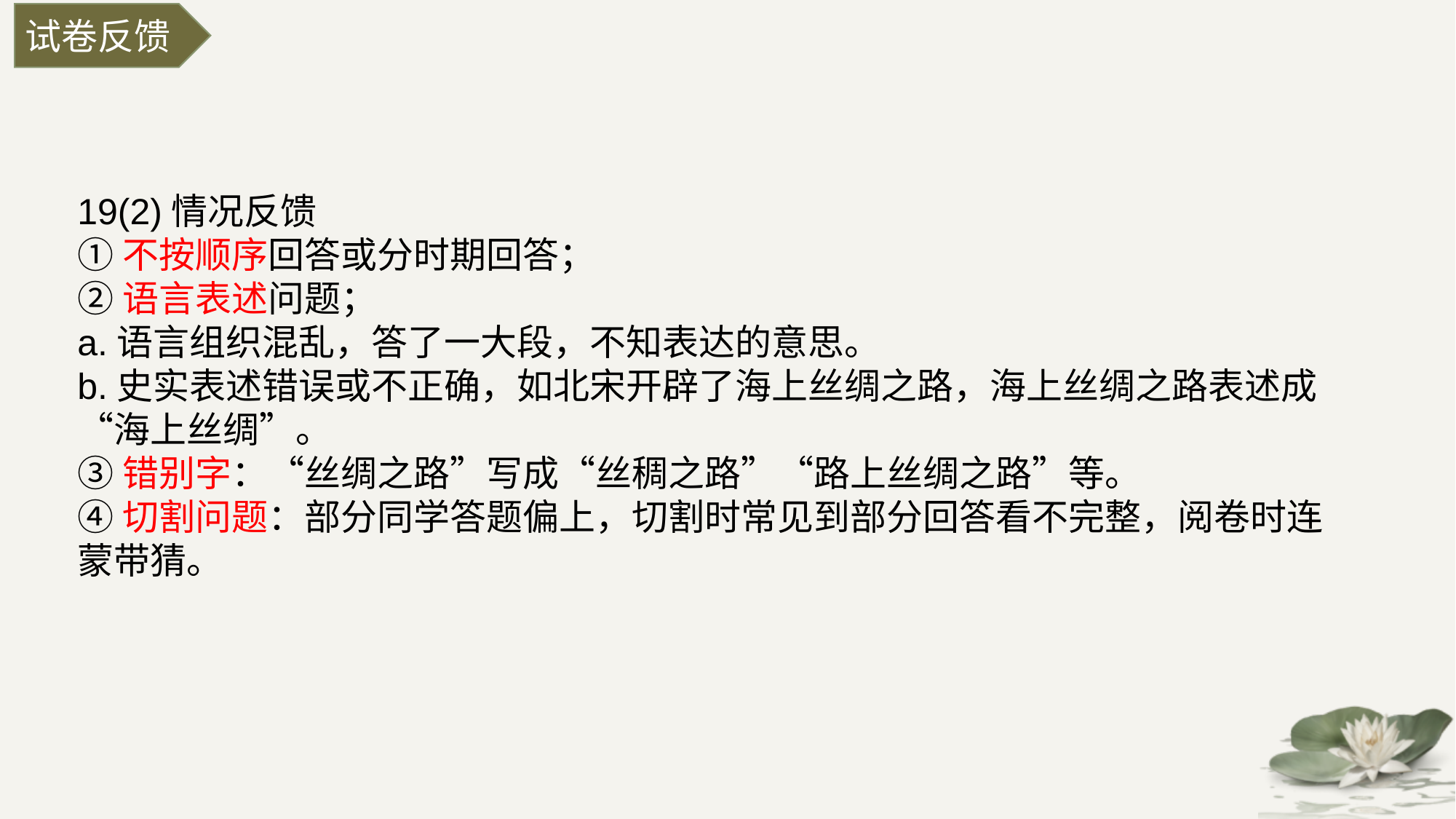

试卷反馈

19(2)情况反馈
①不按顺序回答或分时期回答；
②语言表述问题；
a.语言组织混乱，答了一大段，不知表达的意思。
b.史实表述错误或不正确，如北宋开辟了海上丝绸之路，海上丝绸之路表述成“海上丝绸”。
③错别字：“丝绸之路”写成“丝稠之路”“路上丝绸之路”等。
④切割问题：部分同学答题偏上，切割时常见到部分回答看不完整，阅卷时连蒙带猜。